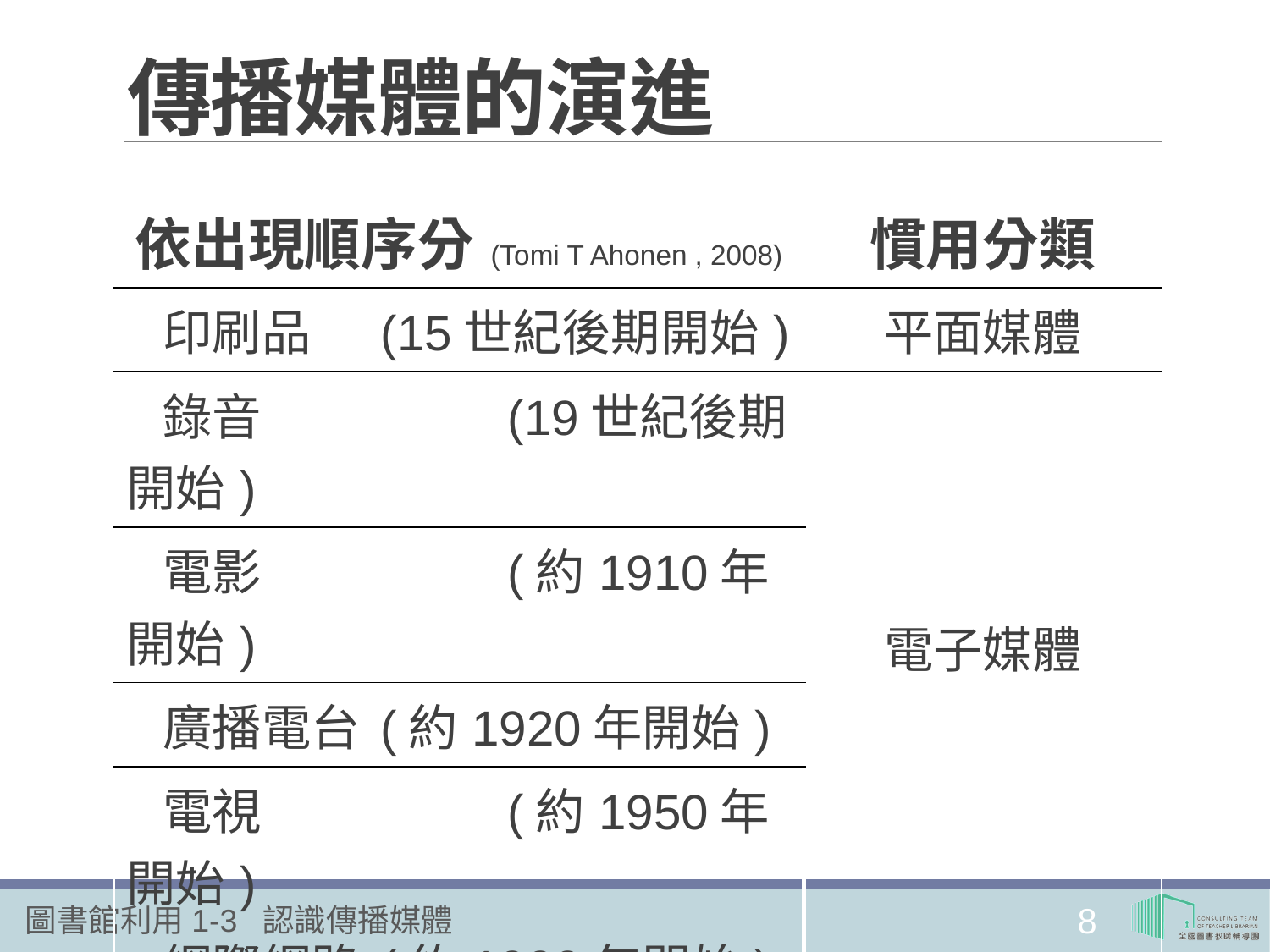

# 傳播媒體的演進
| 依出現順序分(Tomi T Ahonen , 2008) | 慣用分類 |
| --- | --- |
| 印刷品 (15世紀後期開始) | 平面媒體 |
| 錄音 (19世紀後期開始) | 電子媒體 |
| 電影 (約1910年開始) |  |
| 廣播電台 (約1920年開始) |  |
| 電視 (約1950年開始) |  |
| 網際網路 (約1990年開始) | 網路媒體 |
| 行動裝置 (約2000年開始) |  |